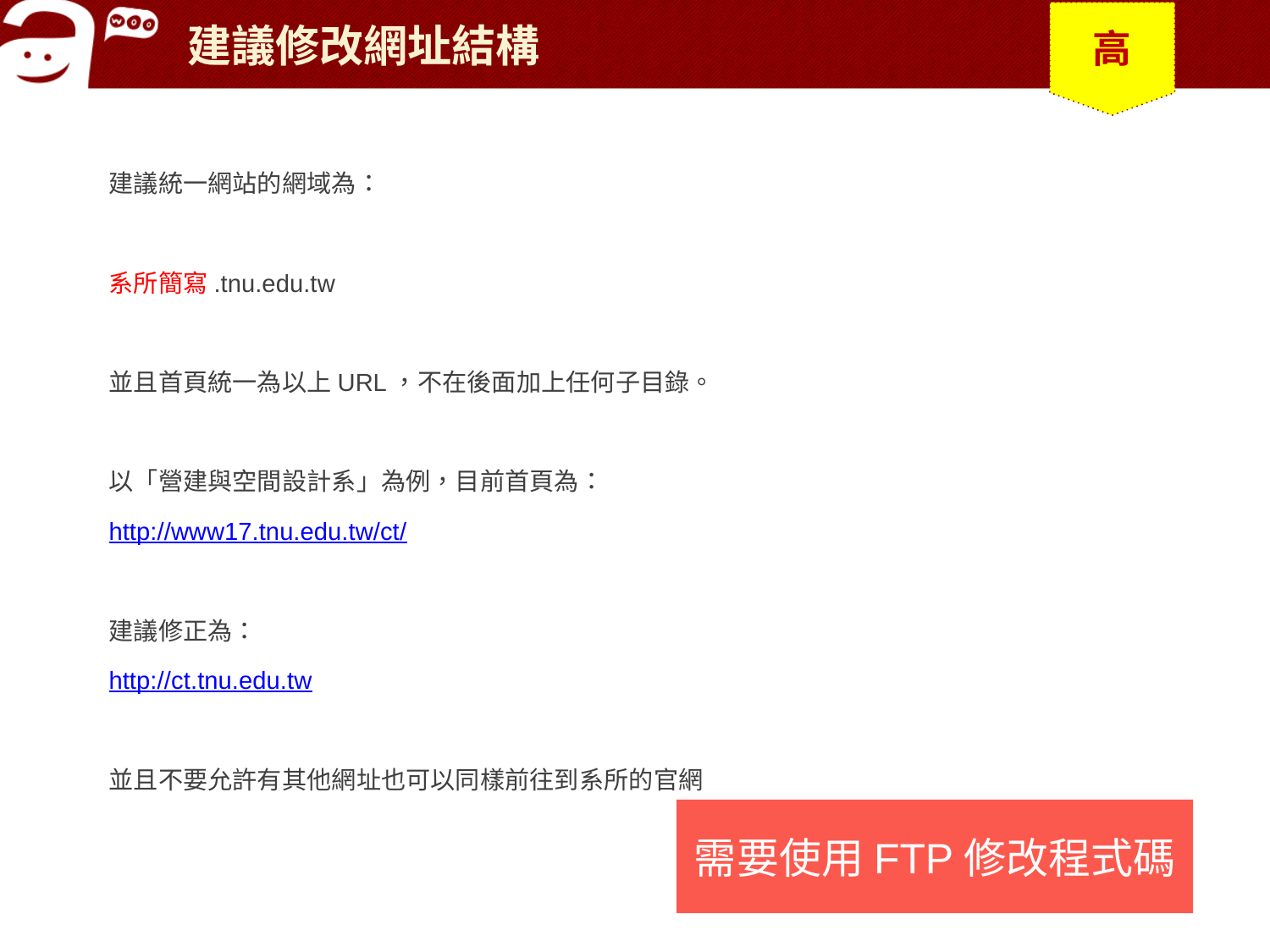

# 建議修改網址結構

高
建議統一網站的網域為：

系所簡寫.tnu.edu.tw

並且首頁統一為以上URL，不在後面加上任何子目錄。

以「營建與空間設計系」為例，目前首頁為：
http://www17.tnu.edu.tw/ct/

建議修正為：
http://ct.tnu.edu.tw

並且不要允許有其他網址也可以同樣前往到系所的官網

需要使用FTP修改程式碼